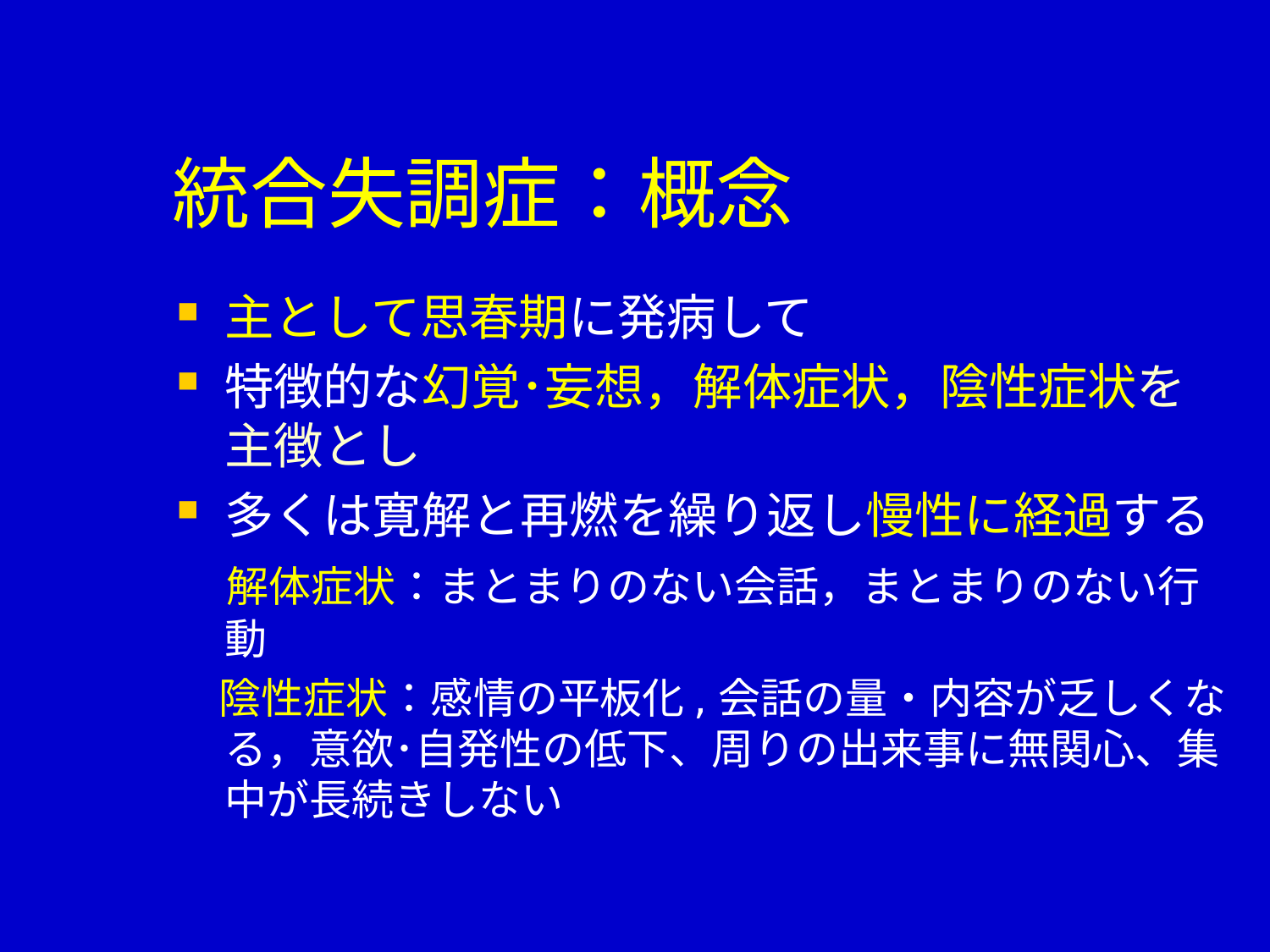

# 統合失調症：概念
主として思春期に発病して
特徴的な幻覚･妄想，解体症状，陰性症状を主徴とし
多くは寛解と再燃を繰り返し慢性に経過する
　解体症状：まとまりのない会話，まとまりのない行動
　陰性症状：感情の平板化,会話の量・内容が乏しくなる，意欲･自発性の低下、周りの出来事に無関心、集中が長続きしない